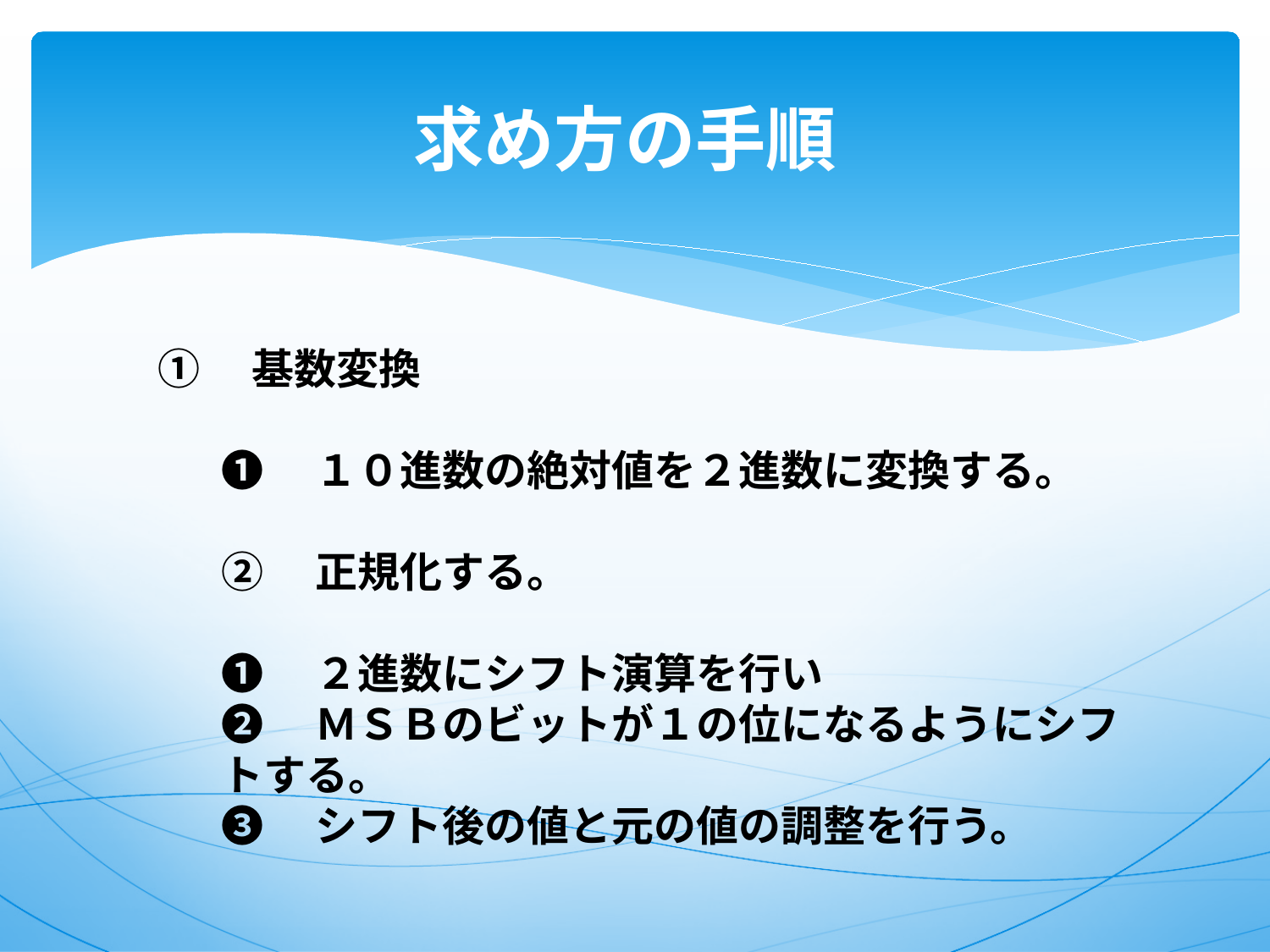

# 求め方の手順
①　基数変換

❶　１０進数の絶対値を２進数に変換する。

②　正規化する。

❶　２進数にシフト演算を行い
❷　ＭＳＢのビットが１の位になるようにシフトする。
❸　シフト後の値と元の値の調整を行う。